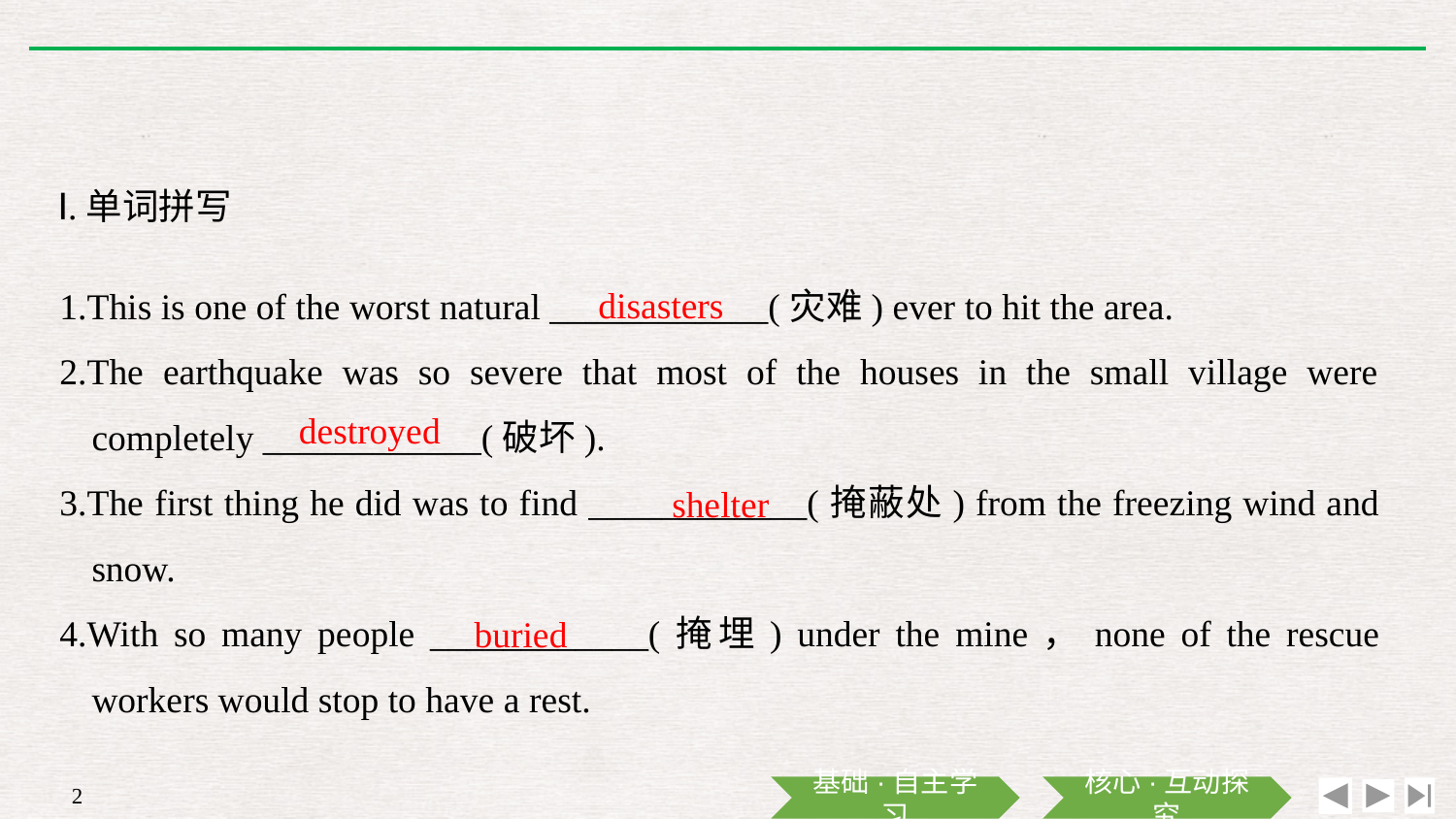

Ⅰ.单词拼写
disasters
1.This is one of the worst natural ____________(灾难) ever to hit the area.
2.The earthquake was so severe that most of the houses in the small village were completely ____________(破坏).
3.The first thing he did was to find ____________(掩蔽处) from the freezing wind and snow.
4.With so many people ____________(掩埋) under the mine，none of the rescue workers would stop to have a rest.
destroyed
shelter
buried